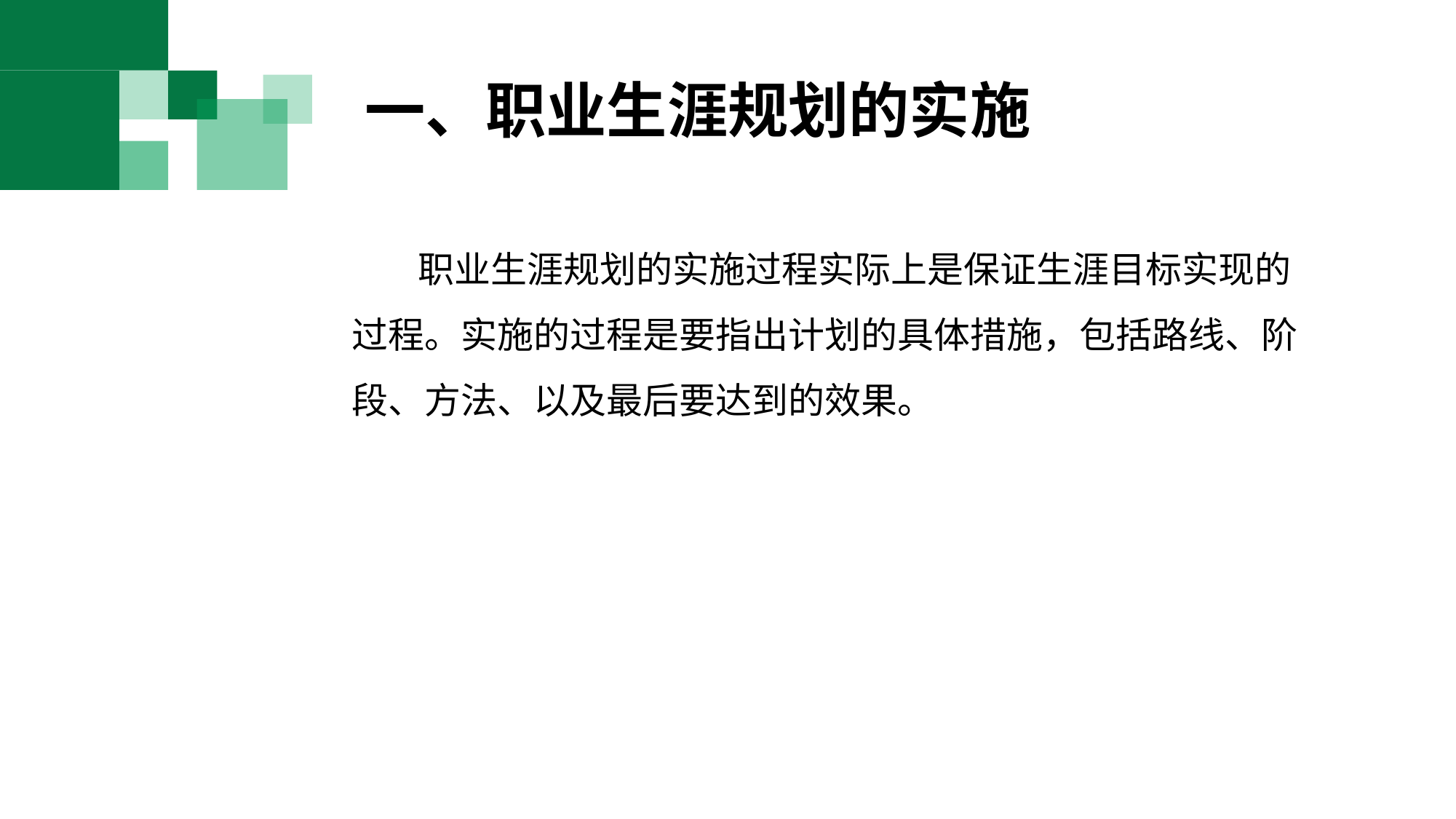

一、职业生涯规划的实施

       职业生涯规划的实施过程实际上是保证生涯目标实现的过程。实施的过程是要指出计划的具体措施，包括路线、阶段、方法、以及最后要达到的效果。